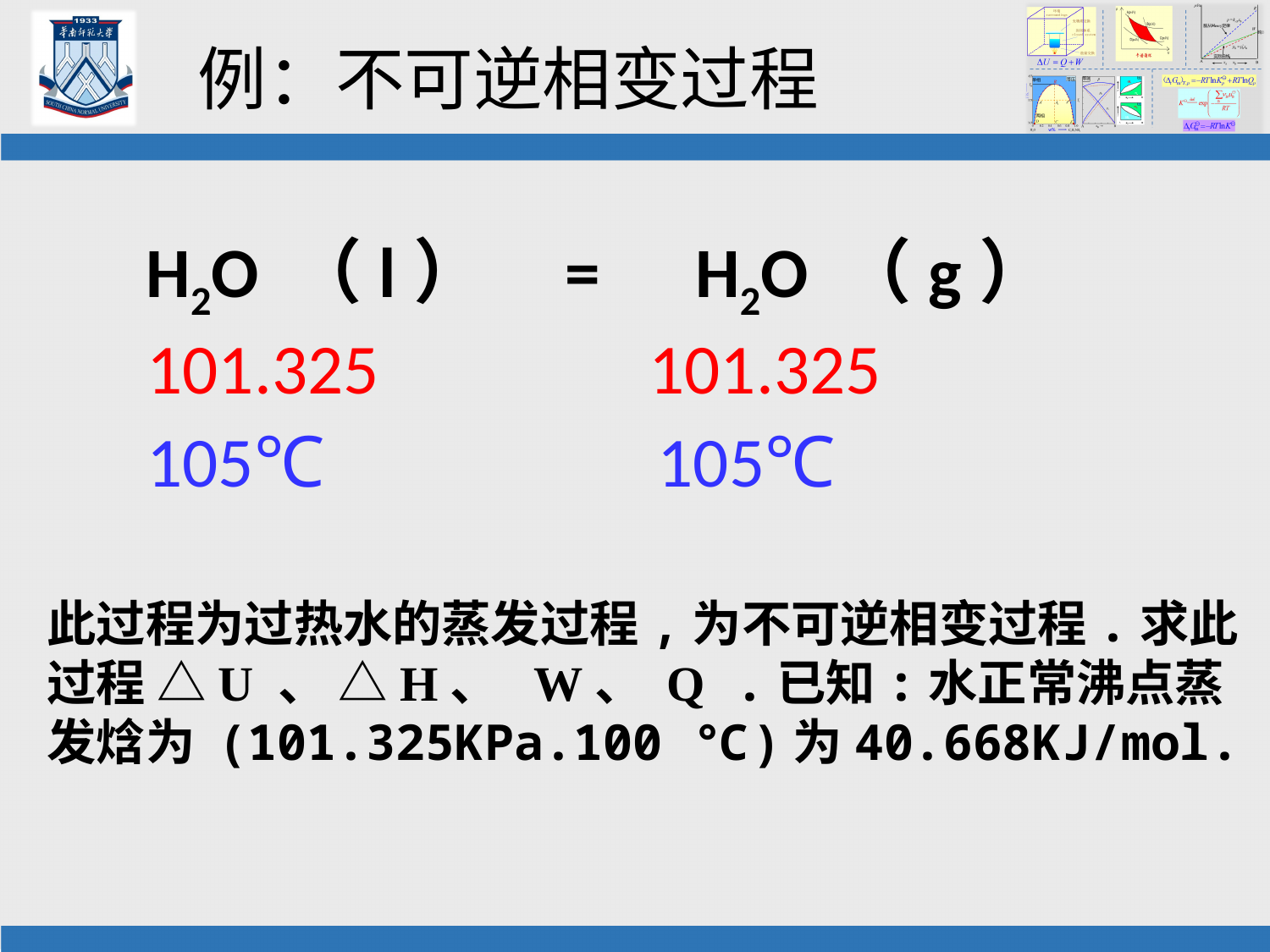

# 例：不可逆相变过程
       H2O （l）    =      H2O （g）
     101.325                 101.325
     105℃                     105℃
此过程为过热水的蒸发过程,为不可逆相变过程.求此过程 △U 、 △H、  W、 Q .已知:水正常沸点蒸发焓为 (101.325KPa.100 ℃)为40.668KJ/mol.